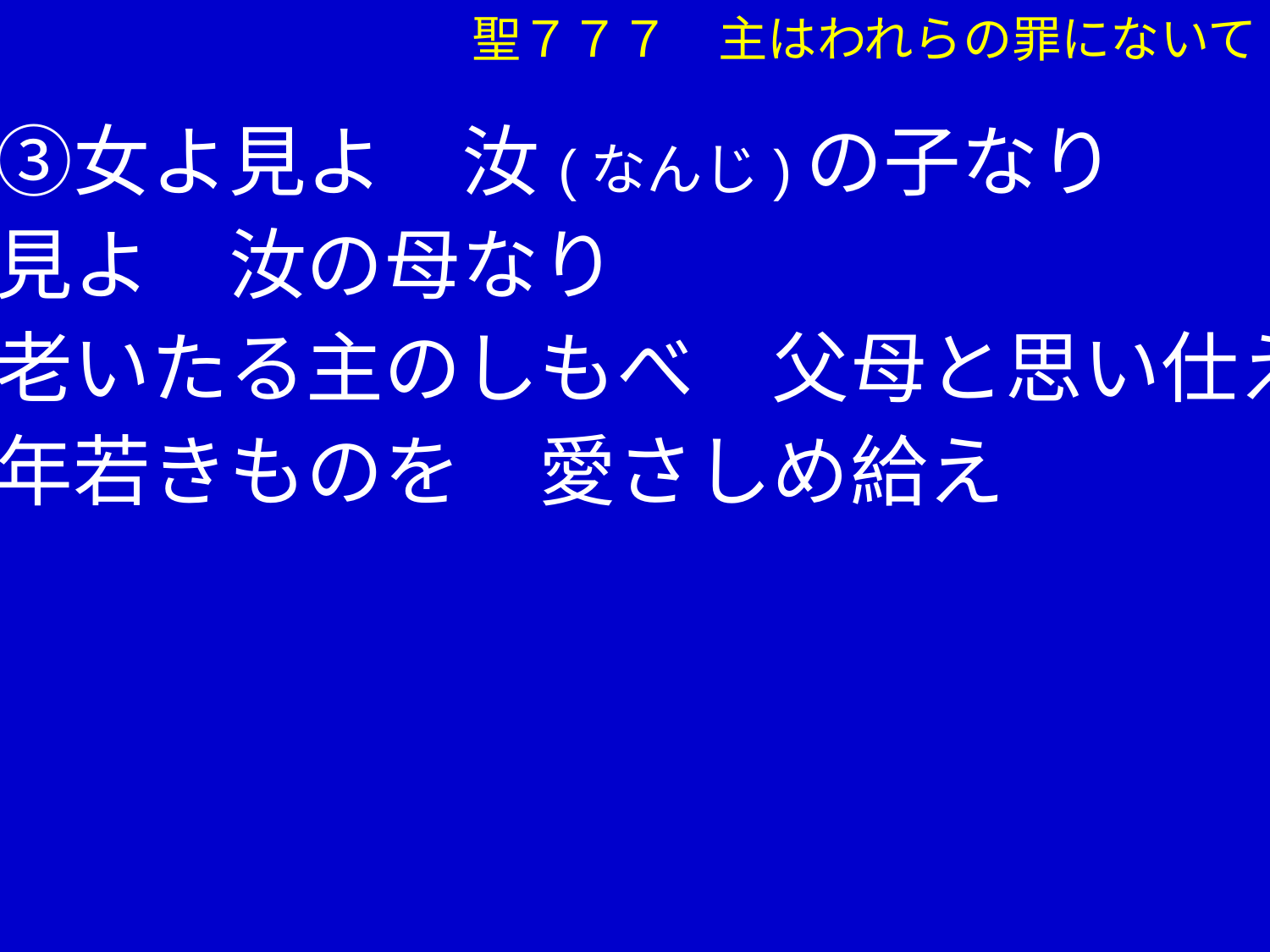

聖７７７　主はわれらの罪にないて
　 ③女よ見よ　汝(なんじ)の子なり
　 見よ　汝の母なり
　 老いたる主のしもべ　父母と思い仕え
　 年若きものを　愛さしめ給え